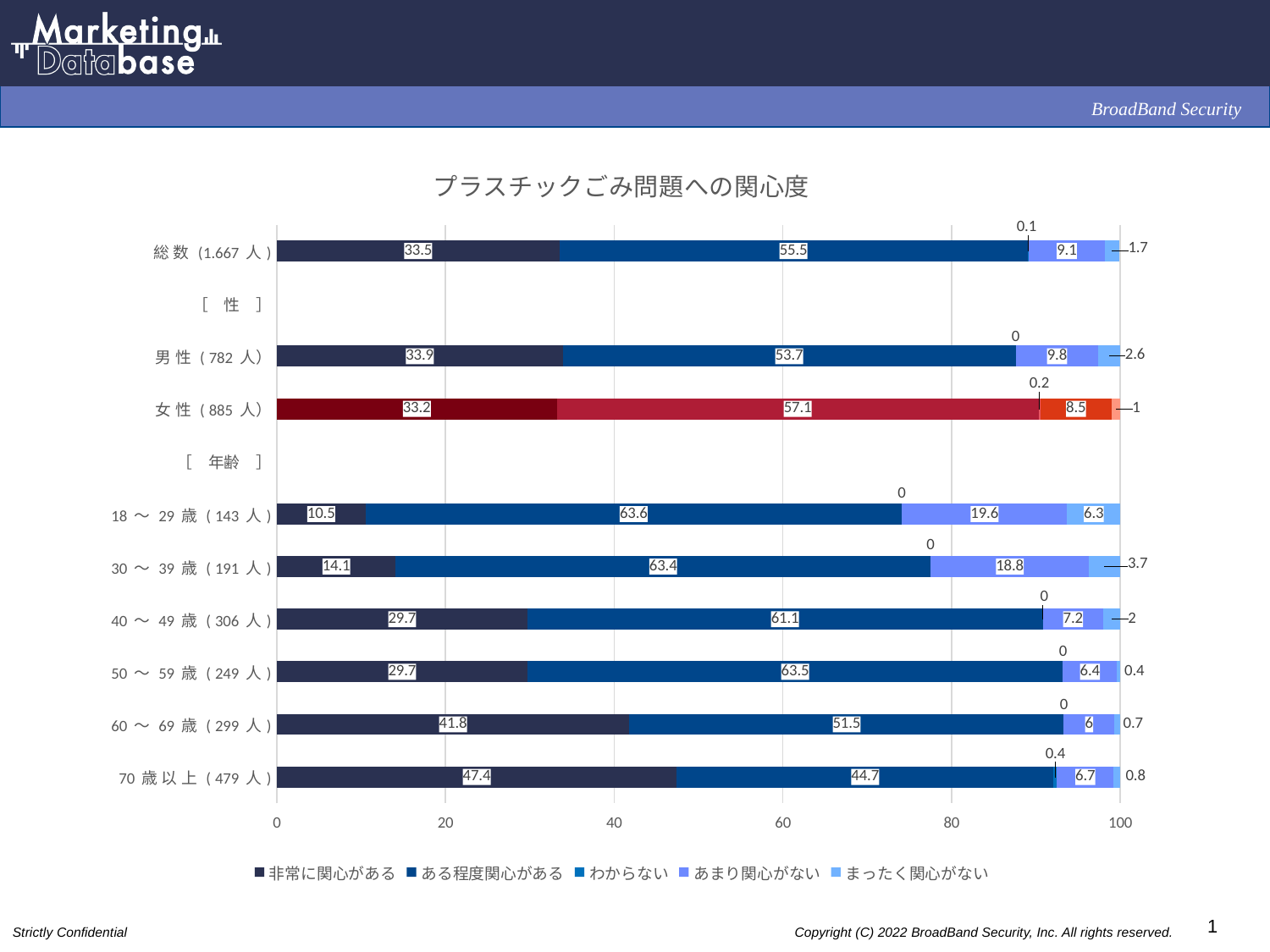

### Chart: プラスチックごみ問題への関心度

| Category | 非常に関心がある | ある程度関心がある | わからない | あまり関心がない | まったく関心がない |
|---|---|---|---|---|---|
| 総 数 (1.667 人) | 33.5 | 55.5 | 0.1 | 9.1 | 1.7 |
| ［　性　］ | None | None | None | None | None |
| 男 性 ( 782 人） | 33.9 | 53.7 | 0.0 | 9.8 | 2.6 |
| 女 性 ( 885 人） | 33.2 | 57.1 | 0.2 | 8.5 | 1.0 |
| ［　年齢　］ | None | None | None | None | None |
| 18 ～ 29 歳 ( 143 人) | 10.5 | 63.6 | 0.0 | 19.6 | 6.3 |
| 30 ～ 39 歳 ( 191 人) | 14.1 | 63.4 | 0.0 | 18.8 | 3.7 |
| 40 ～ 49 歳 ( 306 人) | 29.7 | 61.1 | 0.0 | 7.2 | 2.0 |
| 50 ～ 59 歳 ( 249 人) | 29.7 | 63.5 | 0.0 | 6.4 | 0.4 |
| 60 ～ 69 歳 ( 299 人) | 41.8 | 51.5 | 0.0 | 6.0 | 0.7 |
| 70 歳 以 上 ( 479 人) | 47.4 | 44.7 | 0.4 | 6.7 | 0.8 |